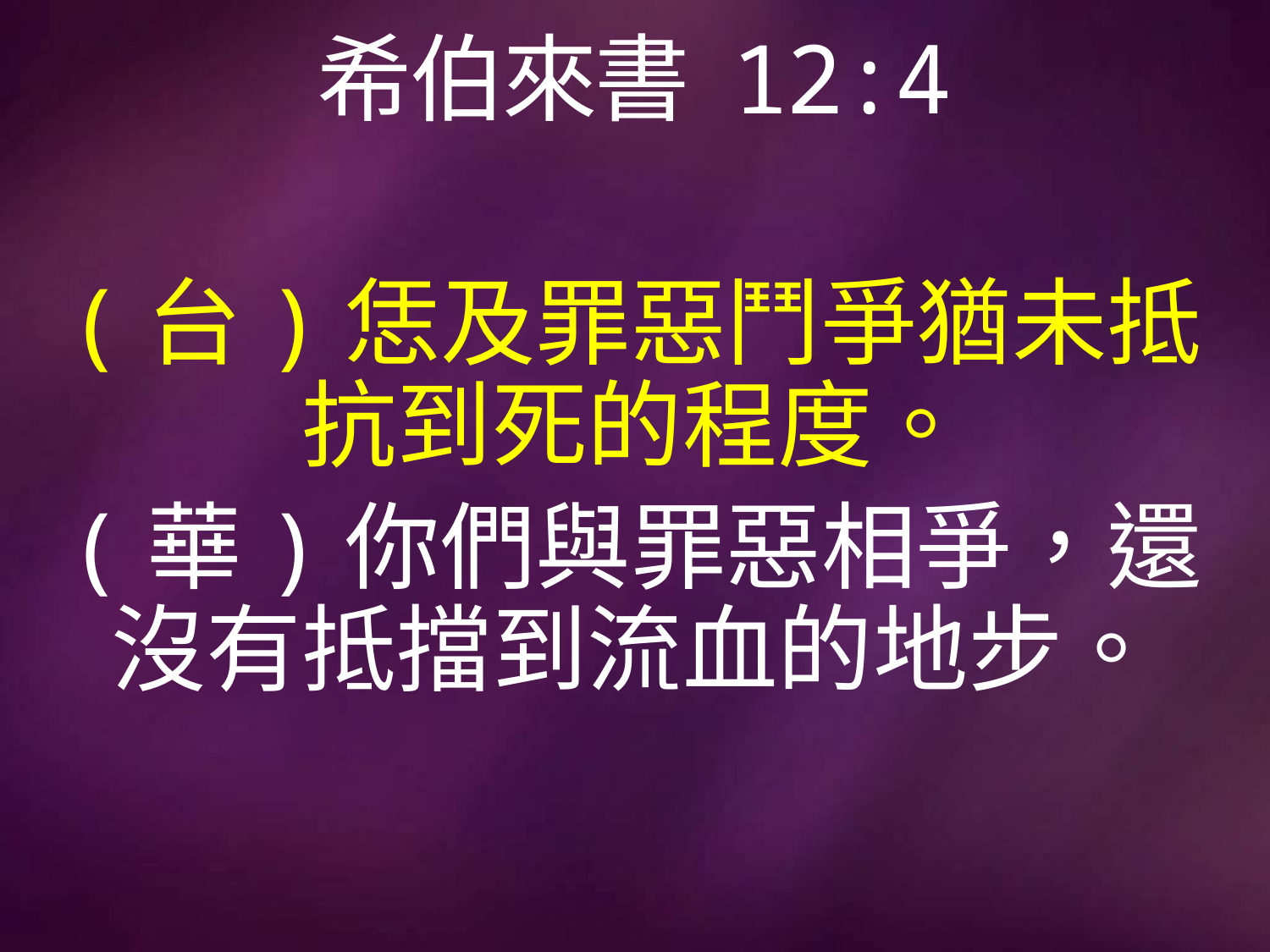

# 希伯來書 12:4
(台)恁及罪惡鬥爭猶未抵抗到死的程度。
(華)你們與罪惡相爭，還沒有抵擋到流血的地步。